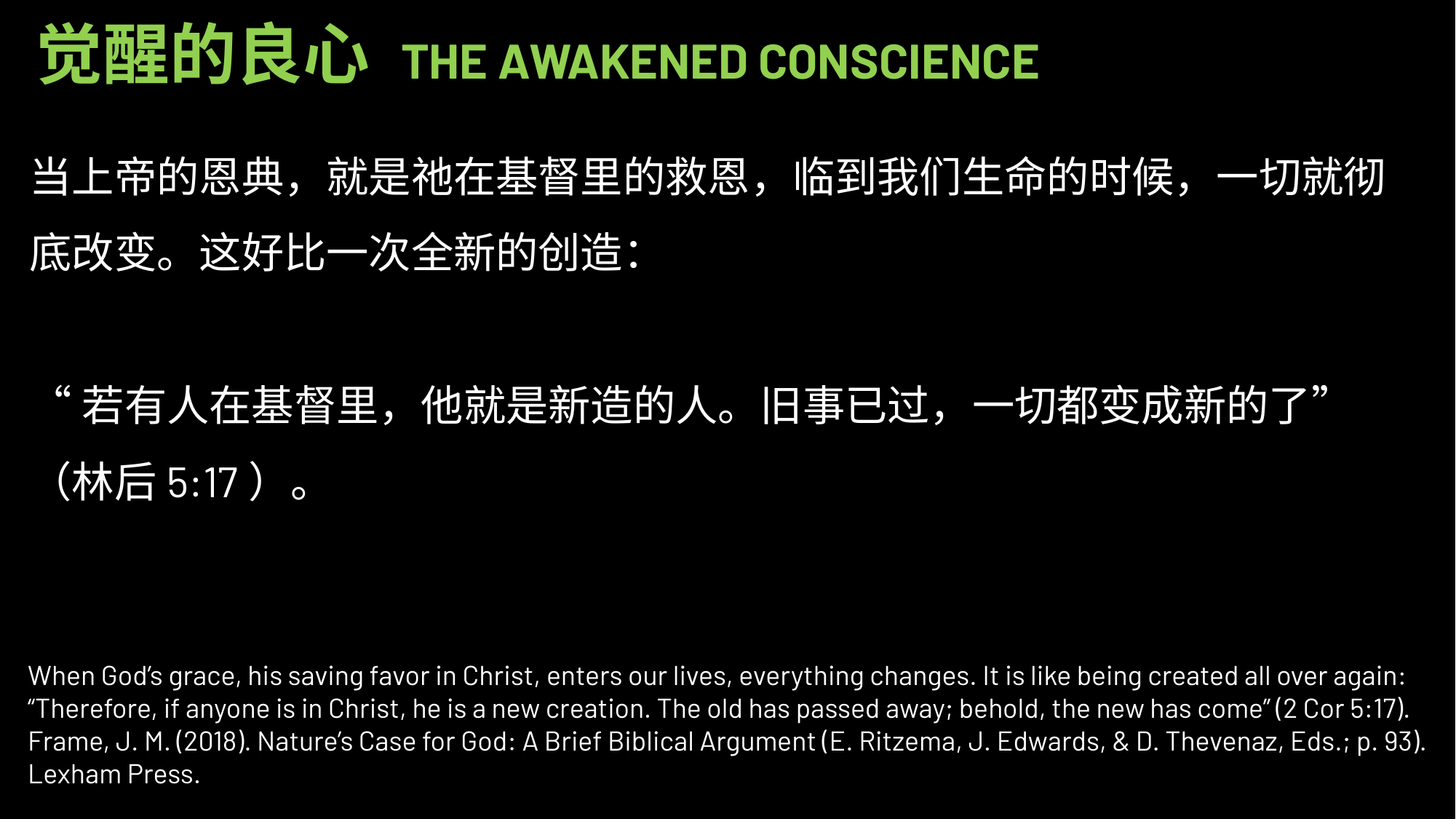

# 觉醒的良心 THE AWAKENED CONSCIENCE
当上帝的恩典，就是祂在基督里的救恩，临到我们生命的时候，一切就彻底改变。这好比一次全新的创造：

“若有人在基督里，他就是新造的人。旧事已过，一切都变成新的了”（林后5:17）。
When God’s grace, his saving favor in Christ, enters our lives, everything changes. It is like being created all over again: “Therefore, if anyone is in Christ, he is a new creation. The old has passed away; behold, the new has come” (2 Cor 5:17).
Frame, J. M. (2018). Nature’s Case for God: A Brief Biblical Argument (E. Ritzema, J. Edwards, & D. Thevenaz, Eds.; p. 93). Lexham Press.